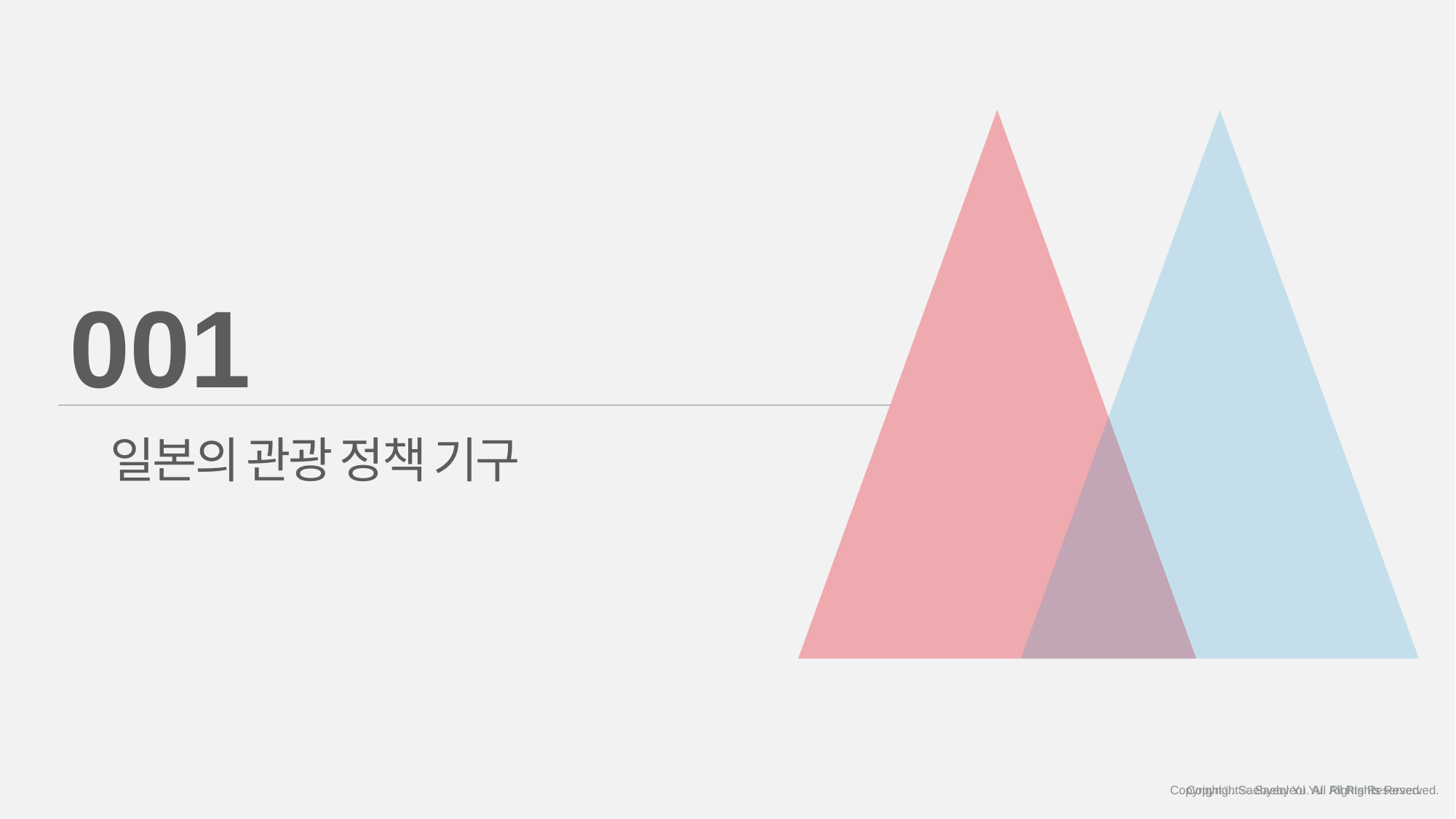

001
일본의 관광 정책 기구
Copyrightⓒ. Saebyeol Yu. All Rights Reserved.